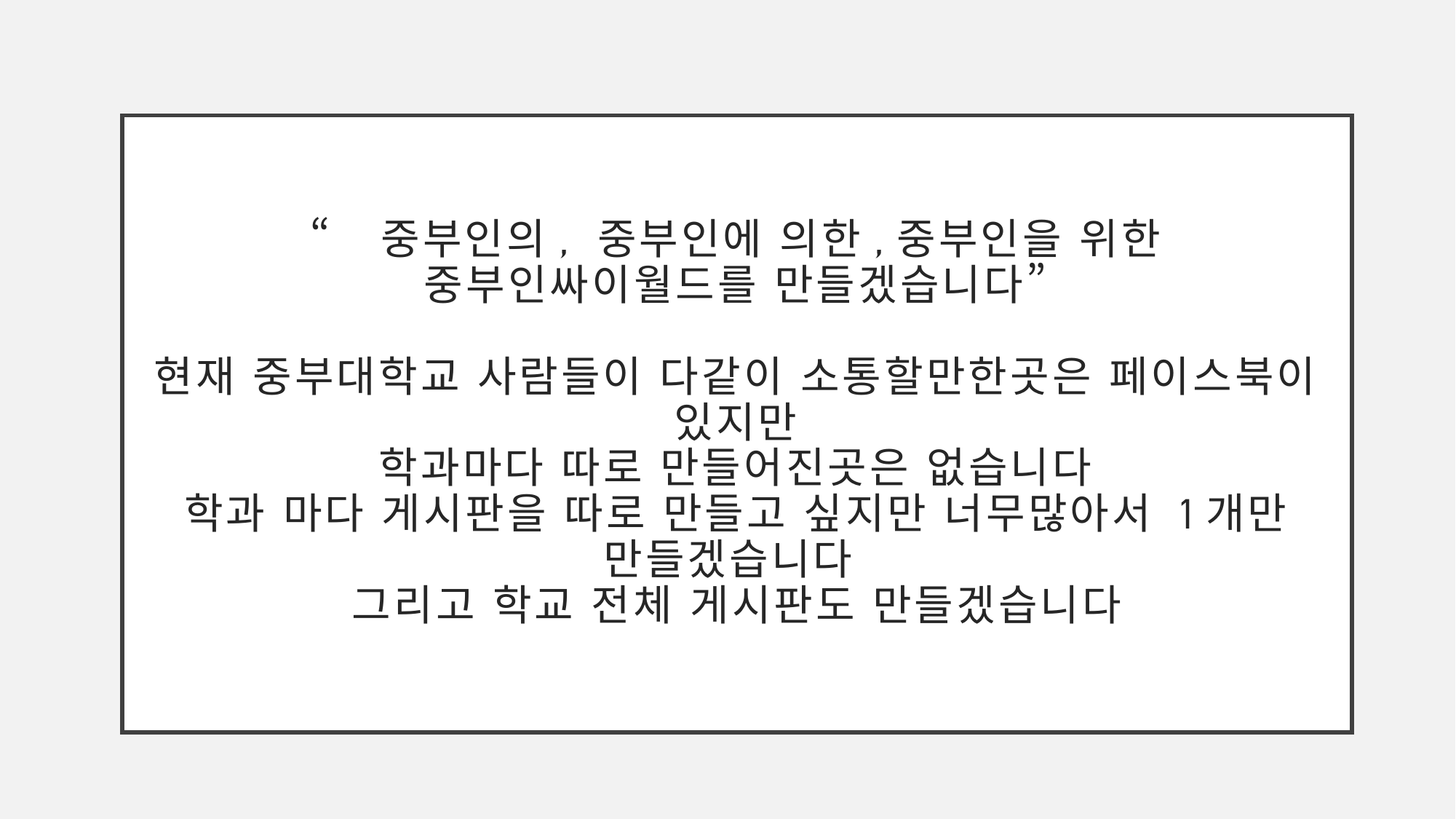

# “ 중부인의, 중부인에 의한,중부인을 위한 중부인싸이월드를 만들겠습니다” 현재 중부대학교 사람들이 다같이 소통할만한곳은 페이스북이 있지만 학과마다 따로 만들어진곳은 없습니다 학과 마다 게시판을 따로 만들고 싶지만 너무많아서 1개만 만들겠습니다 그리고 학교 전체 게시판도 만들겠습니다